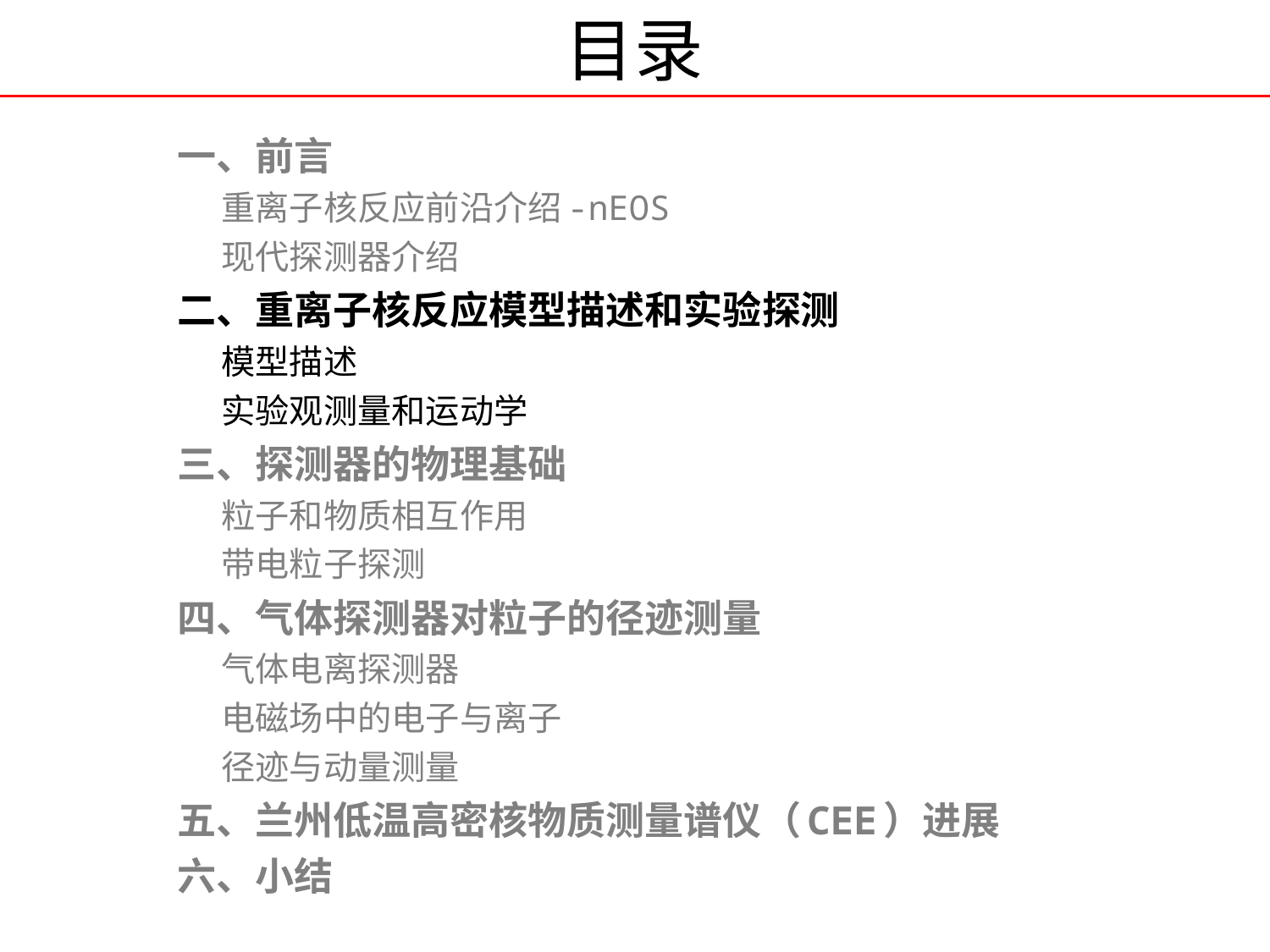

# 目录
一、前言
     重离子核反应前沿介绍-nEOS
     现代探测器介绍
二、重离子核反应模型描述和实验探测
     模型描述
     实验观测量和运动学
三、探测器的物理基础
     粒子和物质相互作用
     带电粒子探测
四、气体探测器对粒子的径迹测量
     气体电离探测器
     电磁场中的电子与离子
     径迹与动量测量
五、兰州低温高密核物质测量谱仪（CEE）进展
六、小结